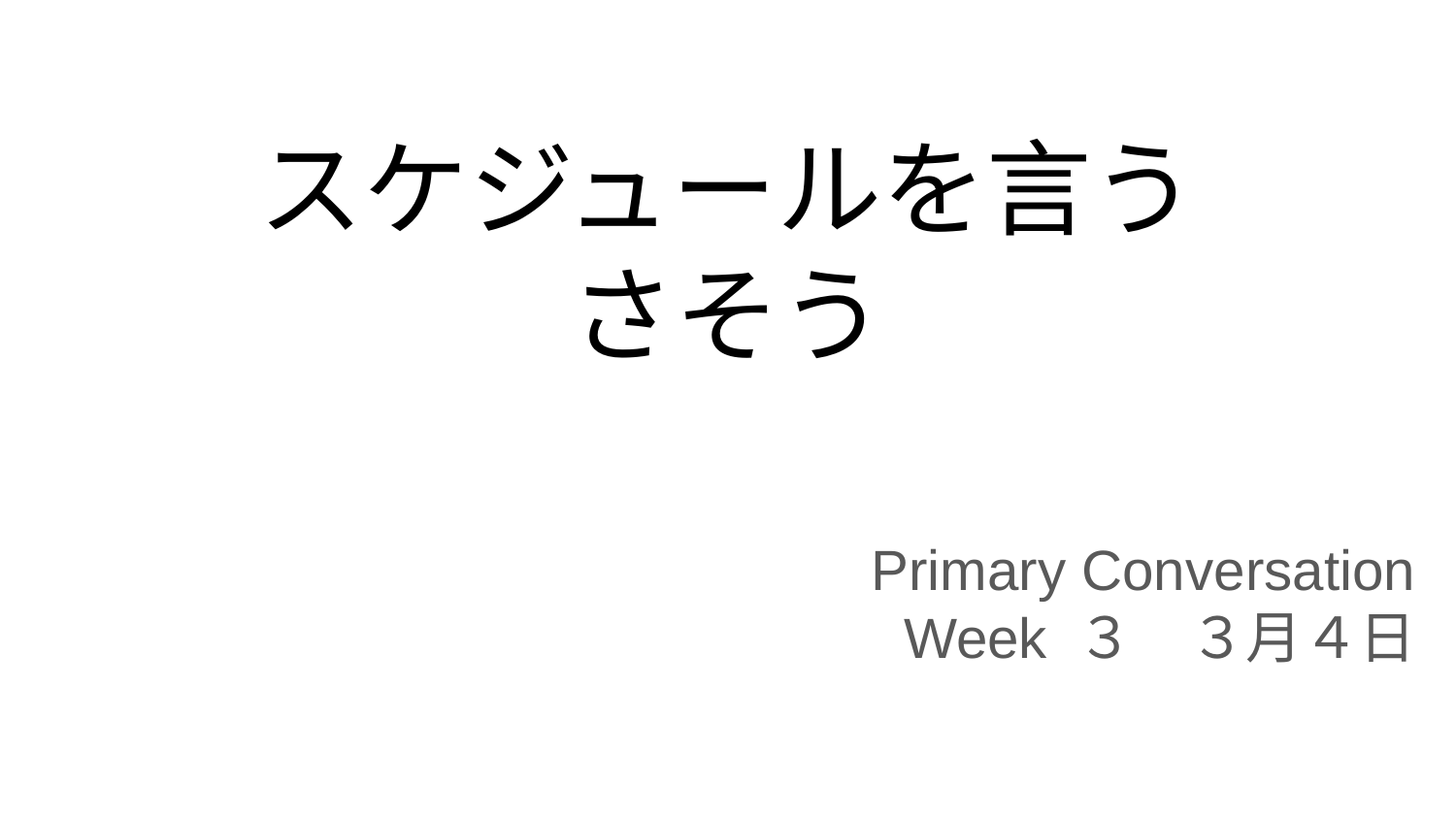

# スケジュールを言う
さそう
Primary Conversation
Week ３　３月４日